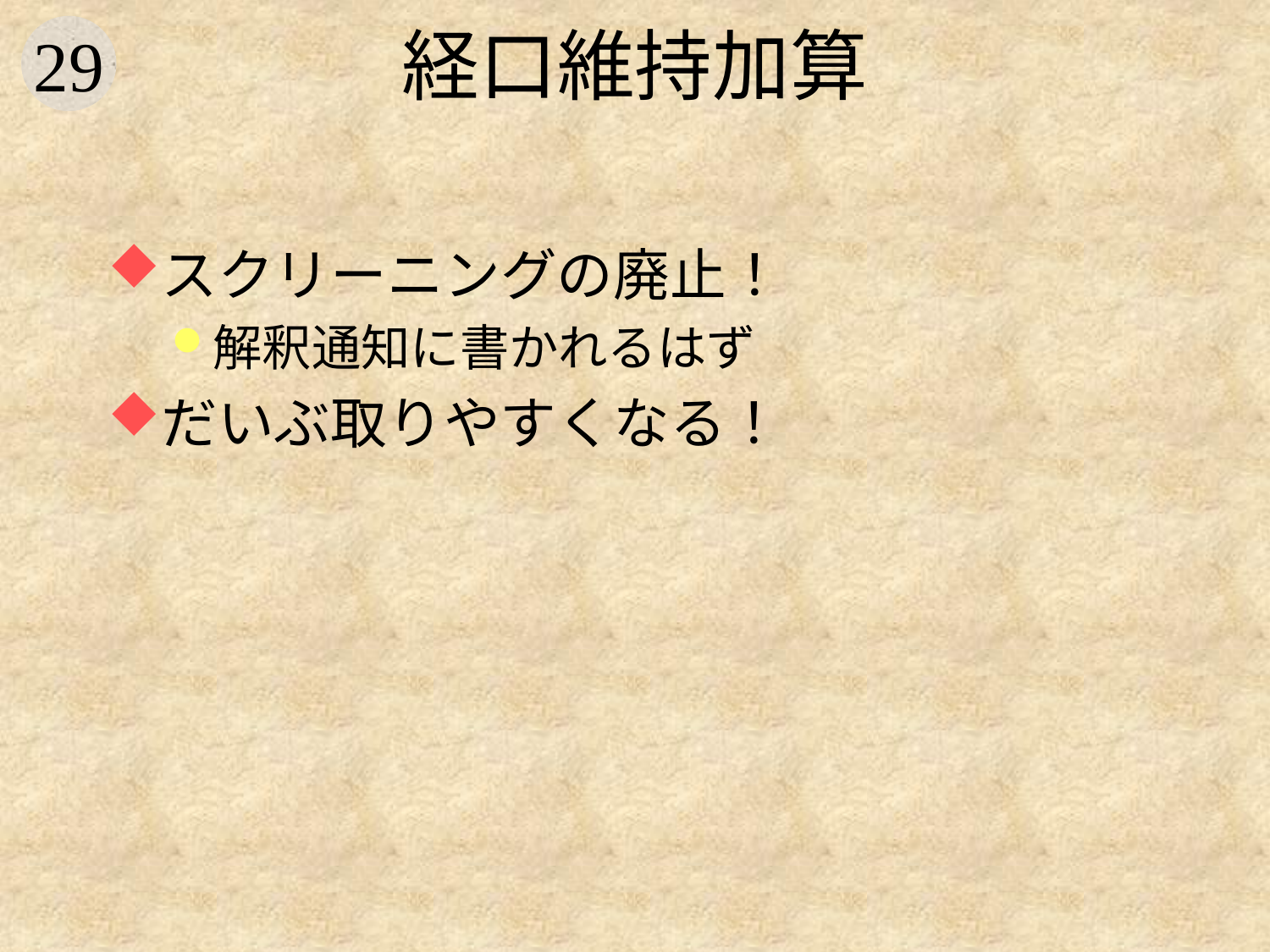

# 経口維持加算
スクリーニングの廃止！
解釈通知に書かれるはず
だいぶ取りやすくなる！